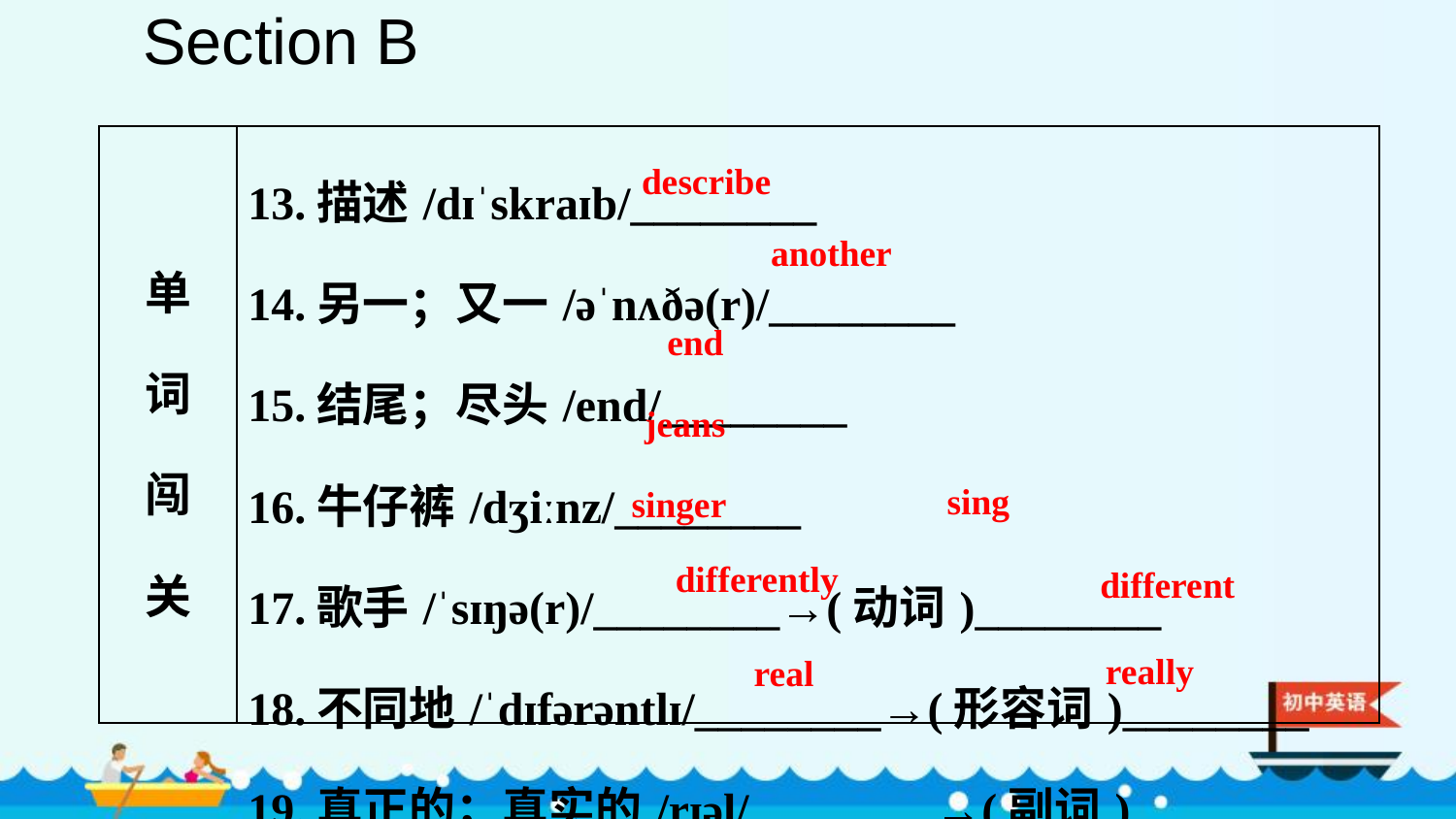

Section B

| 单 词 闯 关 | 13.描述/dɪˈskraɪb/\_\_\_\_\_\_\_\_ 14.另一；又一/əˈnʌðə(r)/\_\_\_\_\_\_\_\_ 15.结尾；尽头/end/\_\_\_\_\_\_\_\_ 16.牛仔裤/dʒiːnz/\_\_\_\_\_\_\_\_ 17.歌手/ˈsɪŋə(r)/\_\_\_\_\_\_\_\_→(动词)\_\_\_\_\_\_\_\_ 18.不同地/ˈdɪfərəntlɪ/\_\_\_\_\_\_\_\_→(形容词)\_\_\_\_\_\_\_\_ 19.真正的；真实的/rɪəl/\_\_\_\_\_\_\_\_→(副词)\_\_\_\_\_\_\_\_ |
| --- | --- |
describe
another
end
jeans
sing
singer
differently
different
really
real